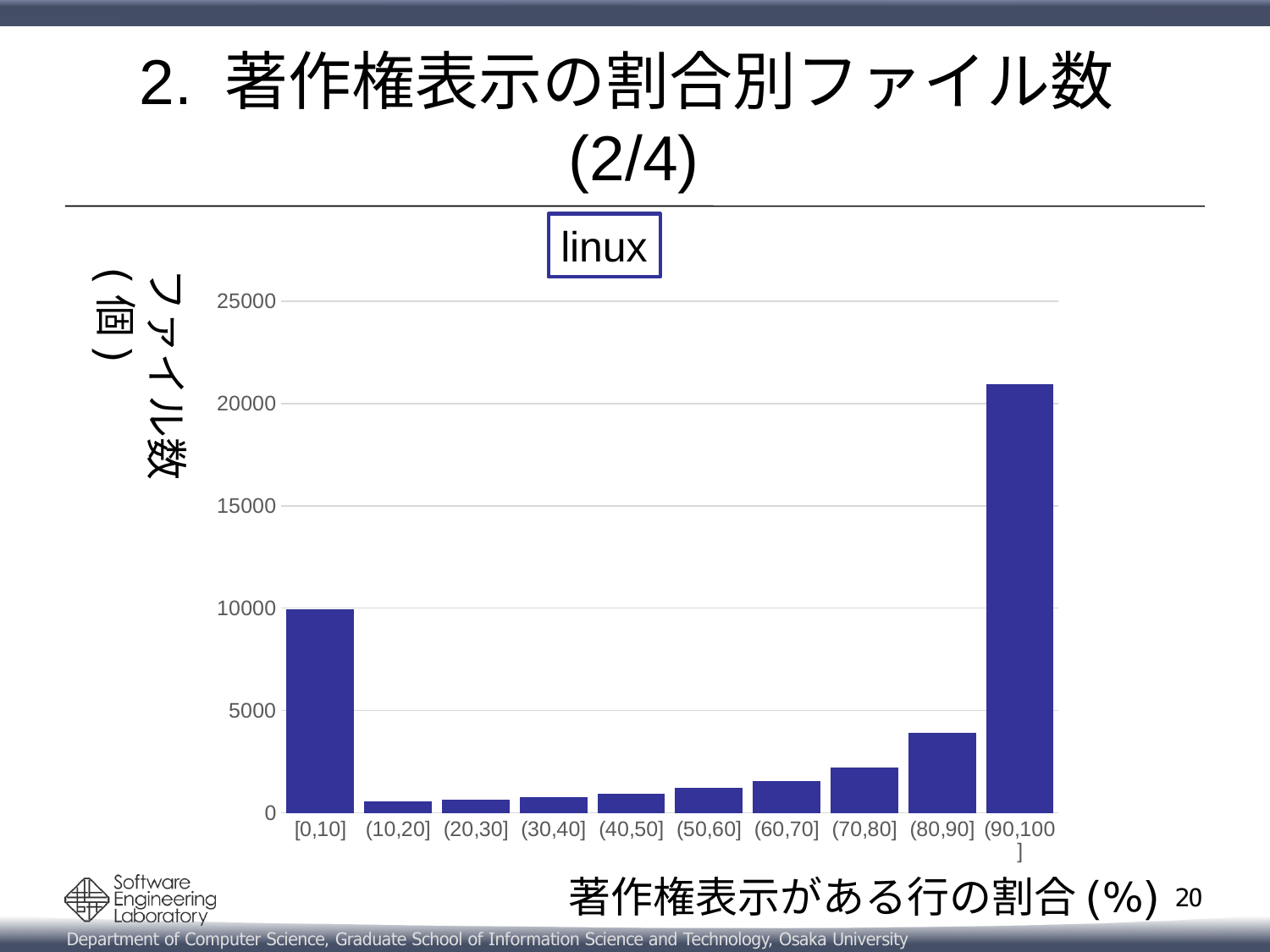

# 2. 著作権表示の割合別ファイル数(2/4)
linux
ファイル数(個)

### Chart

| Category | 列1 |
|---|---|
| [0,10] | 9949.0 |
| (10,20] | 575.0 |
| (20,30] | 631.0 |
| (30,40] | 771.0 |
| (40,50] | 929.0 |
| (50,60] | 1224.0 |
| (60,70] | 1548.0 |
| (70,80] | 2229.0 |
| (80,90] | 3899.0 |
| (90,100] | 20936.0 |
著作権表示がある行の割合(%)
20